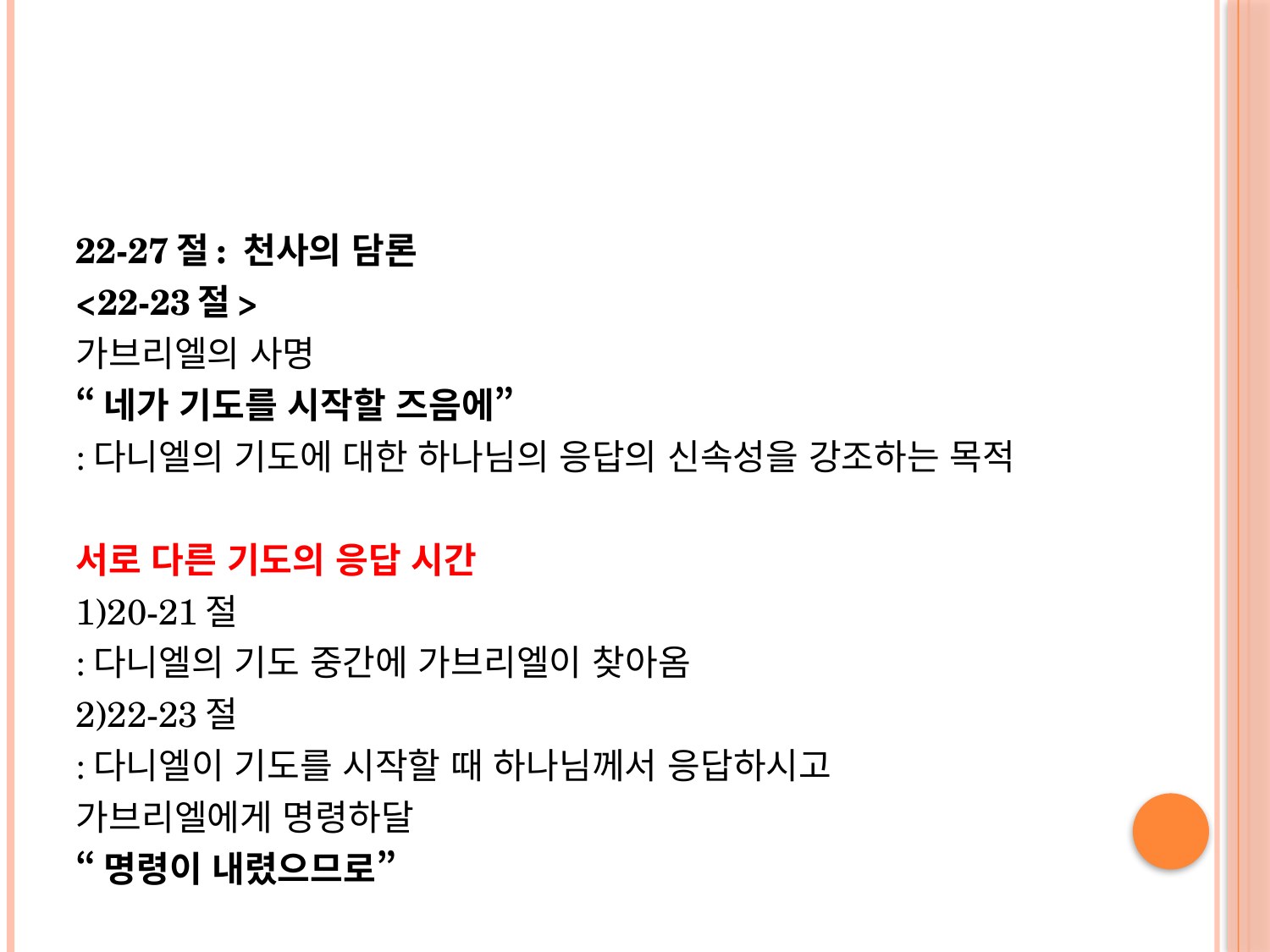

#
22-27절: 천사의 담론
<22-23절>
가브리엘의 사명
“네가 기도를 시작할 즈음에”
:다니엘의 기도에 대한 하나님의 응답의 신속성을 강조하는 목적

서로 다른 기도의 응답 시간
1)20-21절
:다니엘의 기도 중간에 가브리엘이 찾아옴
2)22-23절
:다니엘이 기도를 시작할 때 하나님께서 응답하시고
가브리엘에게 명령하달
“명령이 내렸으므로”